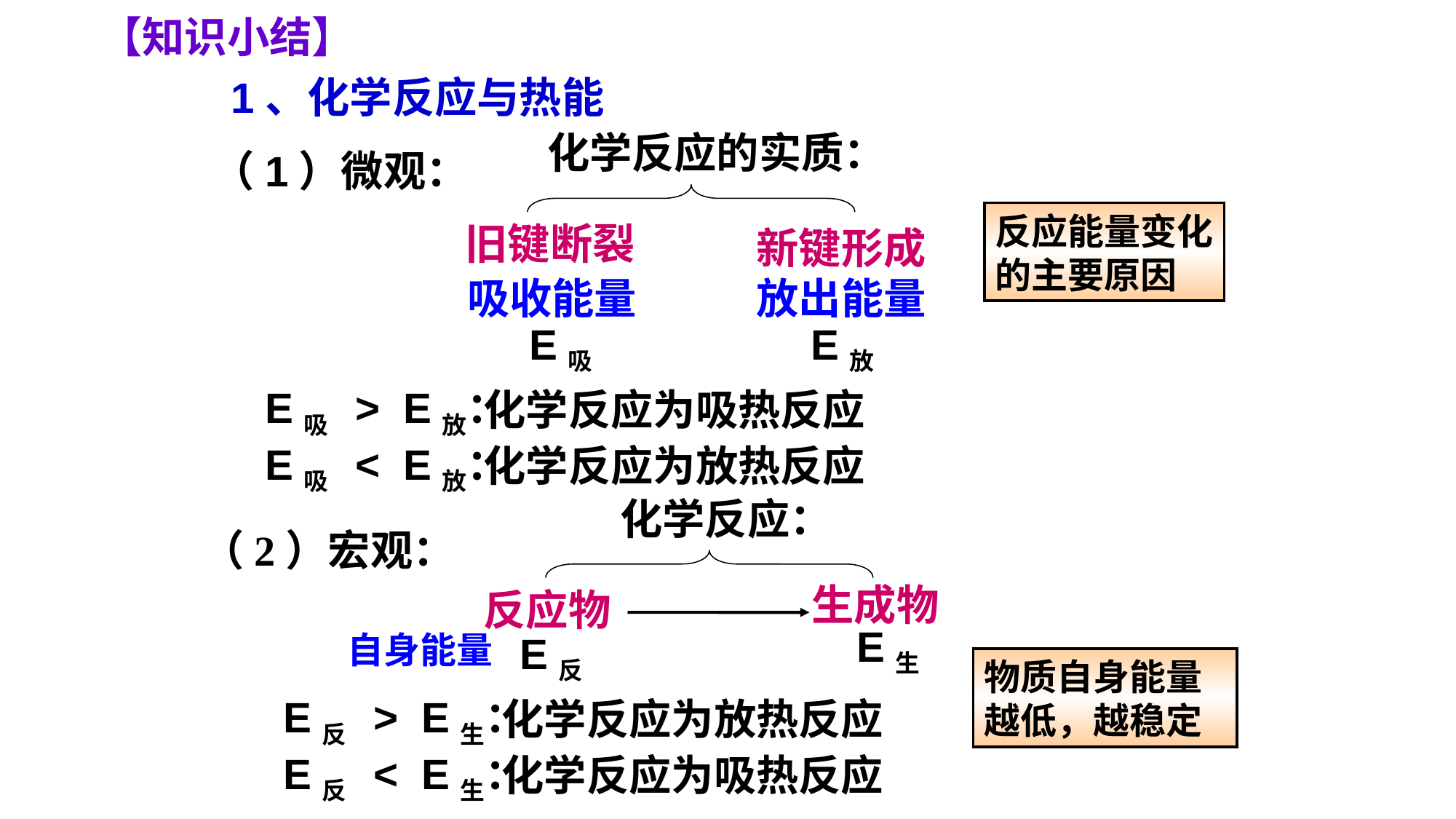

【知识小结】
1、化学反应与热能
化学反应的实质：
 （1）微观：

旧键断裂
新键形成
反应能量变化
的主要原因
吸收能量
放出能量
E放
E吸
E吸   >  E放：
化学反应为吸热反应
E吸   <  E放：
化学反应为放热反应
化学反应：

生成物
反应物

（2）宏观：
E生
自身能量
E反
物质自身能量
越低，越稳定
E反   >  E生：
化学反应为放热反应
E反   <  E生：
化学反应为吸热反应